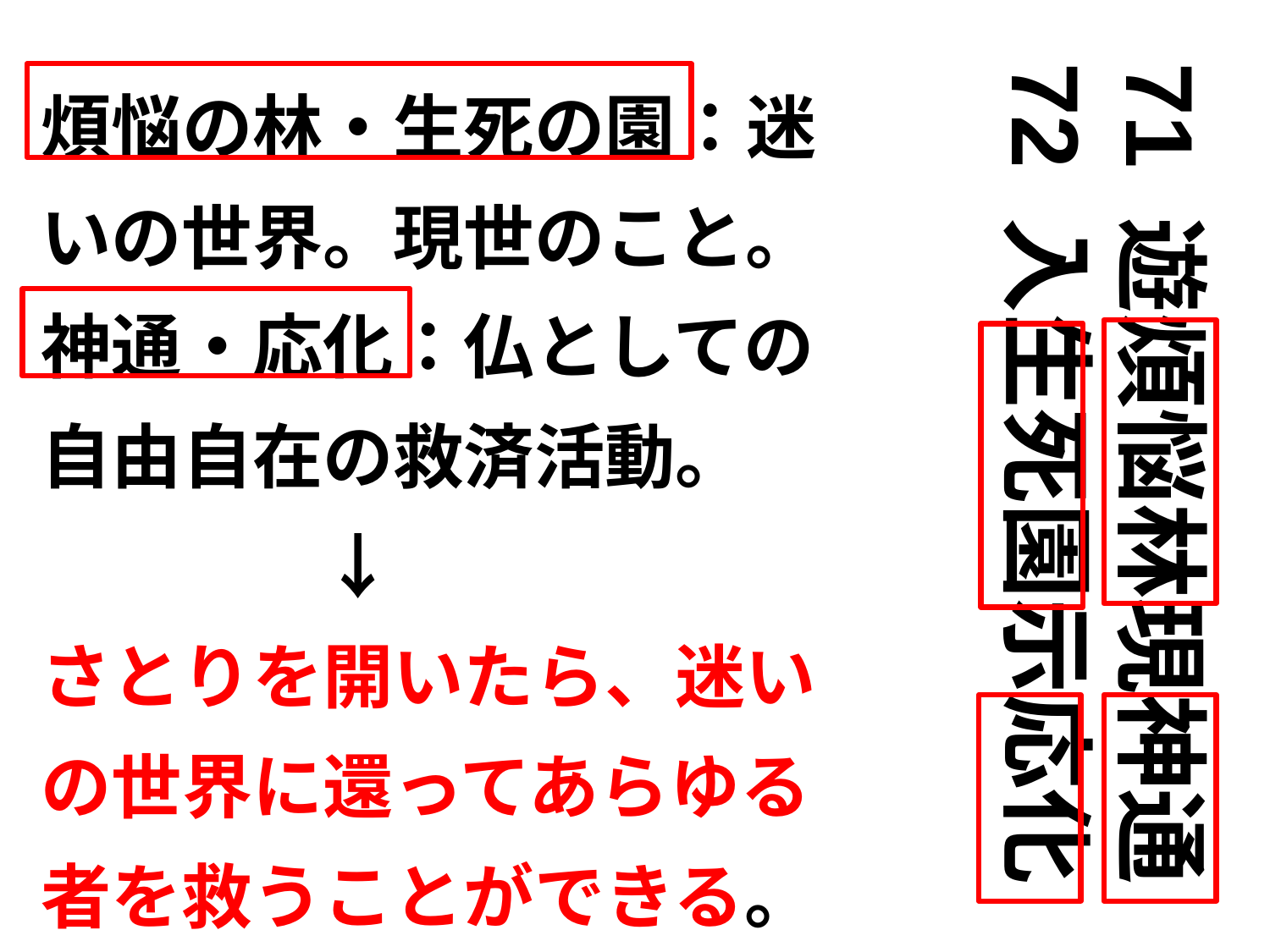

71 遊煩悩林現神通
72 入生死園示応化
煩悩の林・生死の園：迷いの世界。現世のこと。
神通・応化：仏としての自由自在の救済活動。
　　　　↓
さとりを開いたら、迷いの世界に還ってあらゆる者を救うことができる。